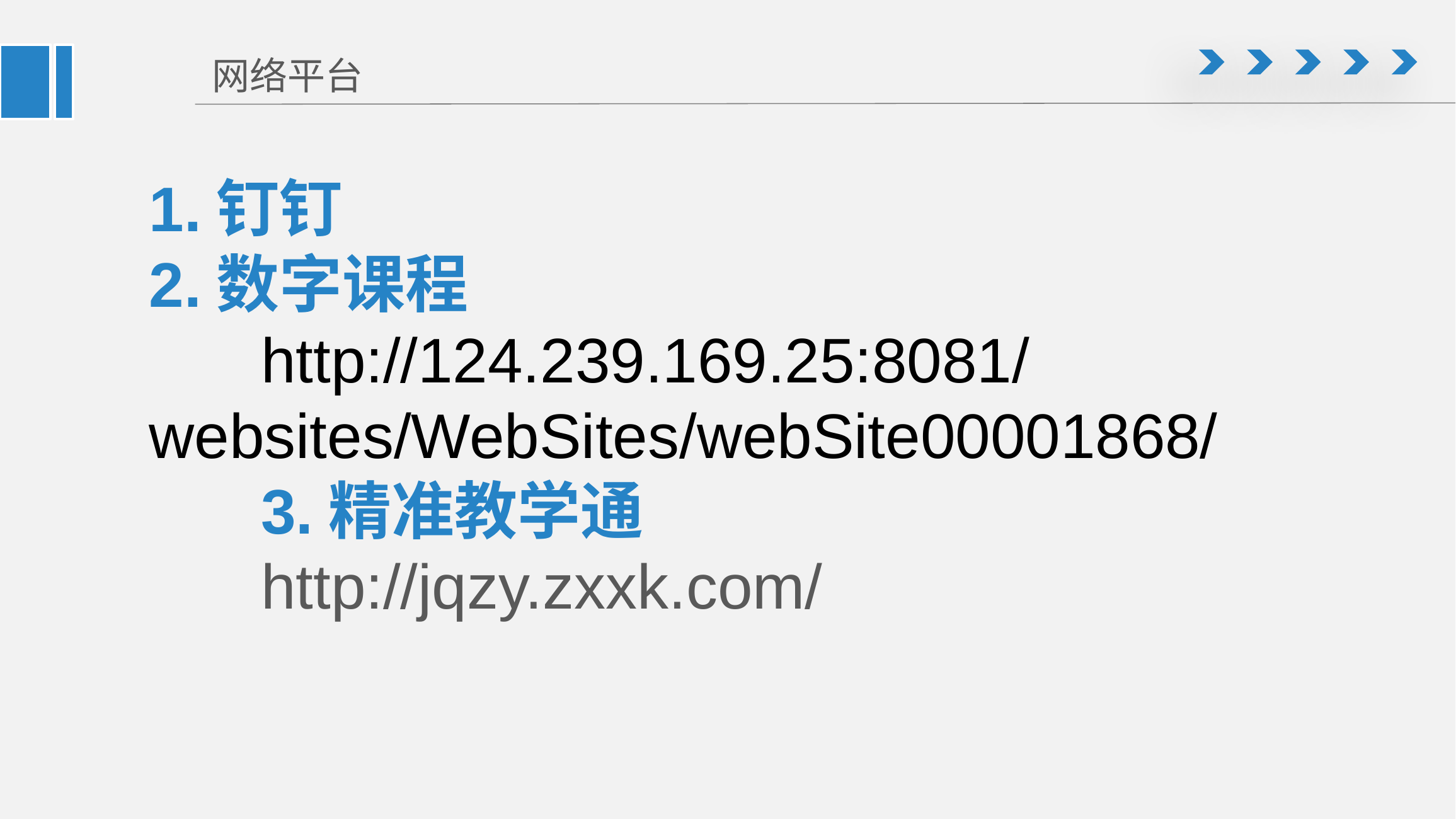

# 网络平台
1.钉钉
2.数字课程
http://124.239.169.25:8081/websites/WebSites/webSite00001868/
3.精准教学通
http://jqzy.zxxk.com/
延迟符